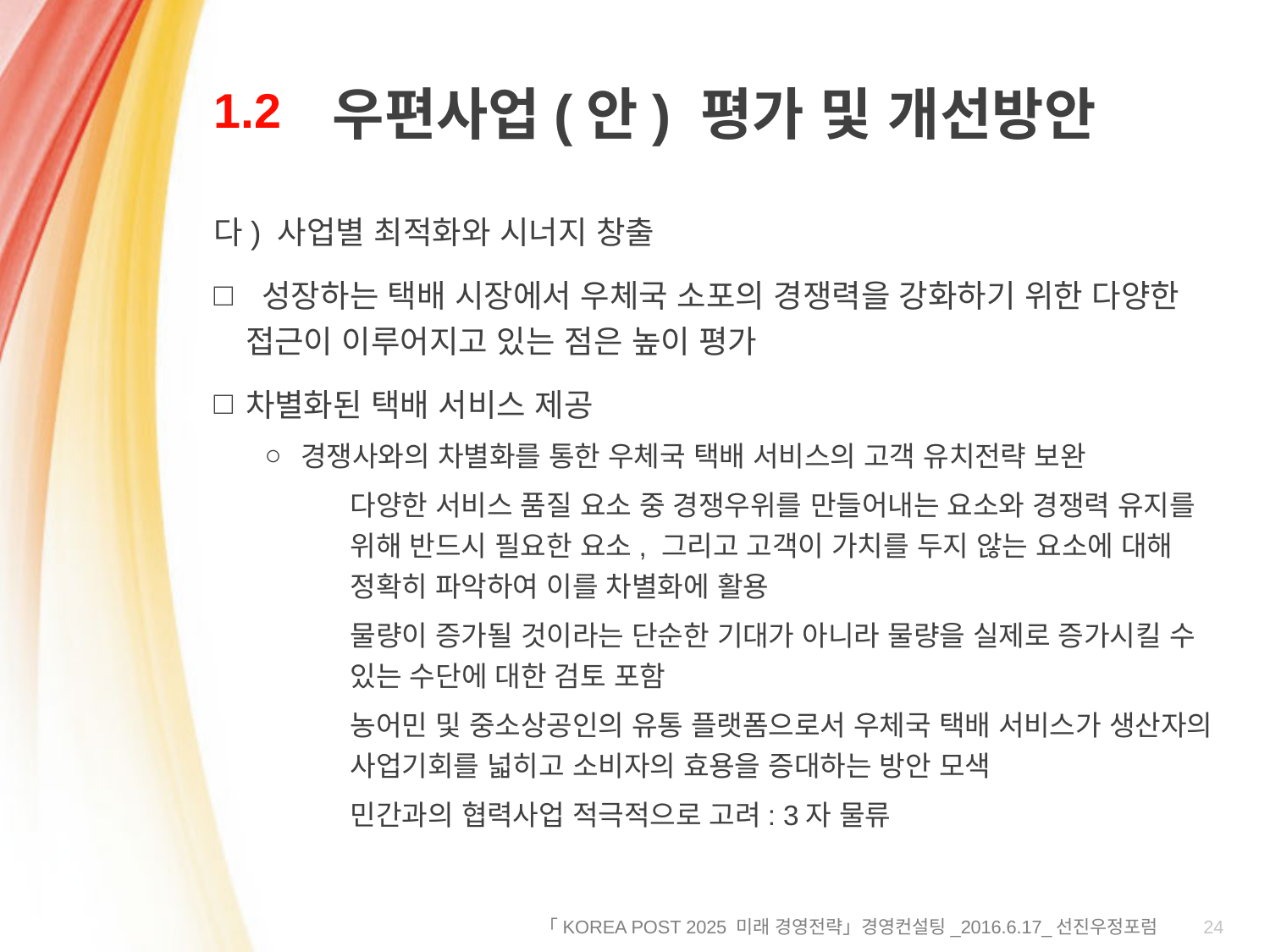

# 1.2
우편사업(안) 평가 및 개선방안
다) 사업별 최적화와 시너지 창출
 성장하는 택배 시장에서 우체국 소포의 경쟁력을 강화하기 위한 다양한 접근이 이루어지고 있는 점은 높이 평가
차별화된 택배 서비스 제공
경쟁사와의 차별화를 통한 우체국 택배 서비스의 고객 유치전략 보완
다양한 서비스 품질 요소 중 경쟁우위를 만들어내는 요소와 경쟁력 유지를 위해 반드시 필요한 요소, 그리고 고객이 가치를 두지 않는 요소에 대해 정확히 파악하여 이를 차별화에 활용
물량이 증가될 것이라는 단순한 기대가 아니라 물량을 실제로 증가시킬 수 있는 수단에 대한 검토 포함
농어민 및 중소상공인의 유통 플랫폼으로서 우체국 택배 서비스가 생산자의 사업기회를 넓히고 소비자의 효용을 증대하는 방안 모색
민간과의 협력사업 적극적으로 고려: 3자 물류
24